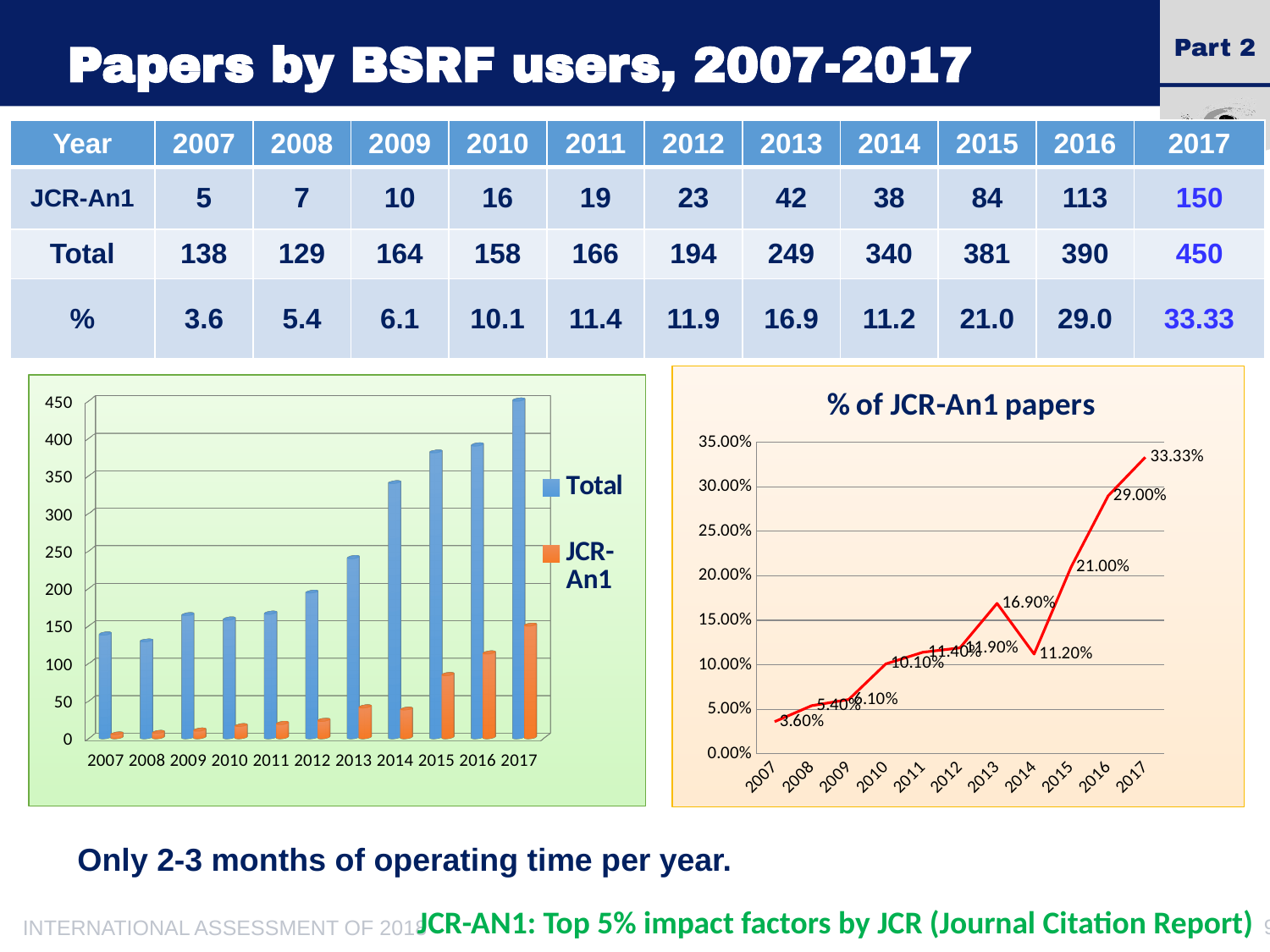

# Papers by BSRF users, 2007-2017
Part 2
| Year | 2007 | 2008 | 2009 | 2010 | 2011 | 2012 | 2013 | 2014 | 2015 | 2016 | 2017 |
| --- | --- | --- | --- | --- | --- | --- | --- | --- | --- | --- | --- |
| JCR-An1 | 5 | 7 | 10 | 16 | 19 | 23 | 42 | 38 | 84 | 113 | 150 |
| Total | 138 | 129 | 164 | 158 | 166 | 194 | 249 | 340 | 381 | 390 | 450 |
| % | 3.6 | 5.4 | 6.1 | 10.1 | 11.4 | 11.9 | 16.9 | 11.2 | 21.0 | 29.0 | 33.33 |

### Chart:  % of JCR-An1 papers

| Category | 一区文章所占百分比 |
|---|---|
| 2007 | 0.036 |
| 2008 | 0.054 |
| 2009 | 0.06100000000000001 |
| 2010 | 0.10100000000000002 |
| 2011 | 0.114 |
| 2012 | 0.11899999999999998 |
| 2013 | 0.169 |
| 2014 | 0.112 |
| 2015 | 0.21000000000000021 |
| 2016 | 0.2900000000000003 |
| 2017 | 0.33330000000000337 |

[unsupported chart]

Only 2-3 months of operating time per year.
JCR-AN1: Top 5% impact factors by JCR (Journal Citation Report)